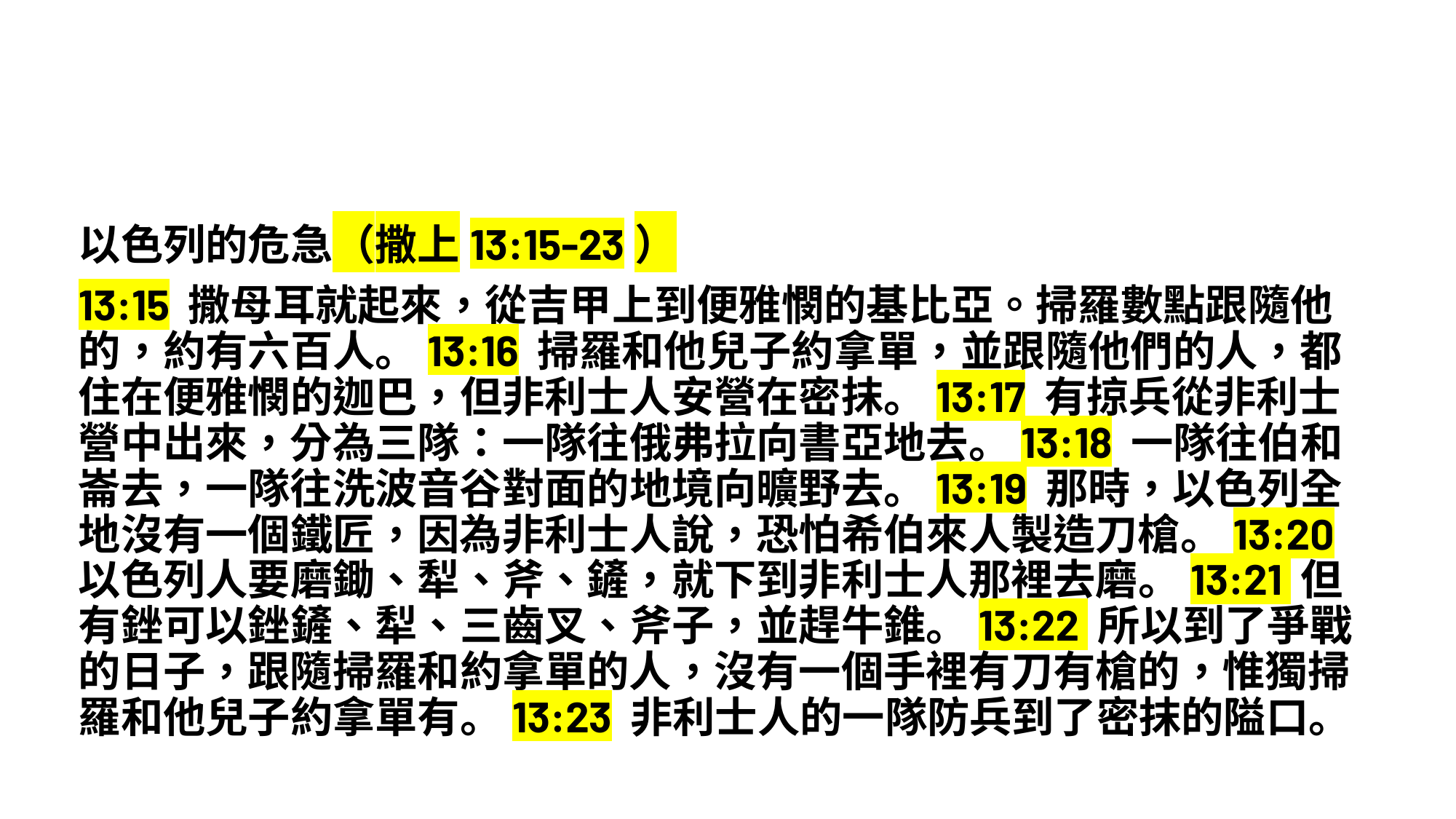

以色列的危急（撒上13:15-23）
13:15 撒母耳就起來，從吉甲上到便雅憫的基比亞。掃羅數點跟隨他的，約有六百人。13:16 掃羅和他兒子約拿單，並跟隨他們的人，都住在便雅憫的迦巴，但非利士人安營在密抹。13:17 有掠兵從非利士營中出來，分為三隊：一隊往俄弗拉向書亞地去。13:18 一隊往伯和崙去，一隊往洗波音谷對面的地境向曠野去。13:19 那時，以色列全地沒有一個鐵匠，因為非利士人說，恐怕希伯來人製造刀槍。13:20 以色列人要磨鋤、犁、斧、鏟，就下到非利士人那裡去磨。13:21 但有銼可以銼鏟、犁、三齒叉、斧子，並趕牛錐。13:22 所以到了爭戰的日子，跟隨掃羅和約拿單的人，沒有一個手裡有刀有槍的，惟獨掃羅和他兒子約拿單有。13:23 非利士人的一隊防兵到了密抹的隘口。